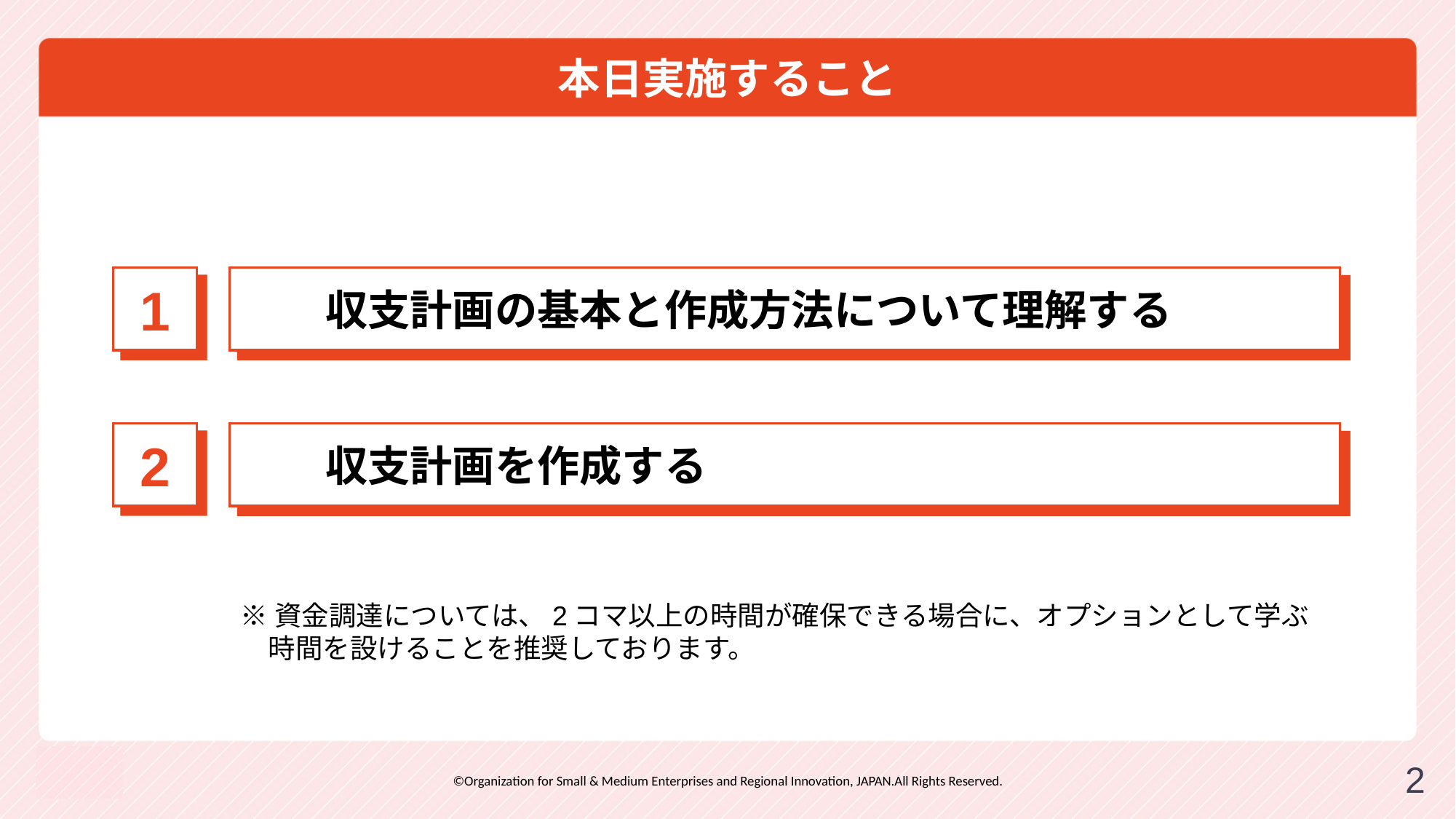

# 本日実施すること
1
　　収支計画の基本と作成方法について理解する
2
　　収支計画を作成する
※資金調達については、2コマ以上の時間が確保できる場合に、オプションとして学ぶ時間を設けることを推奨しております。